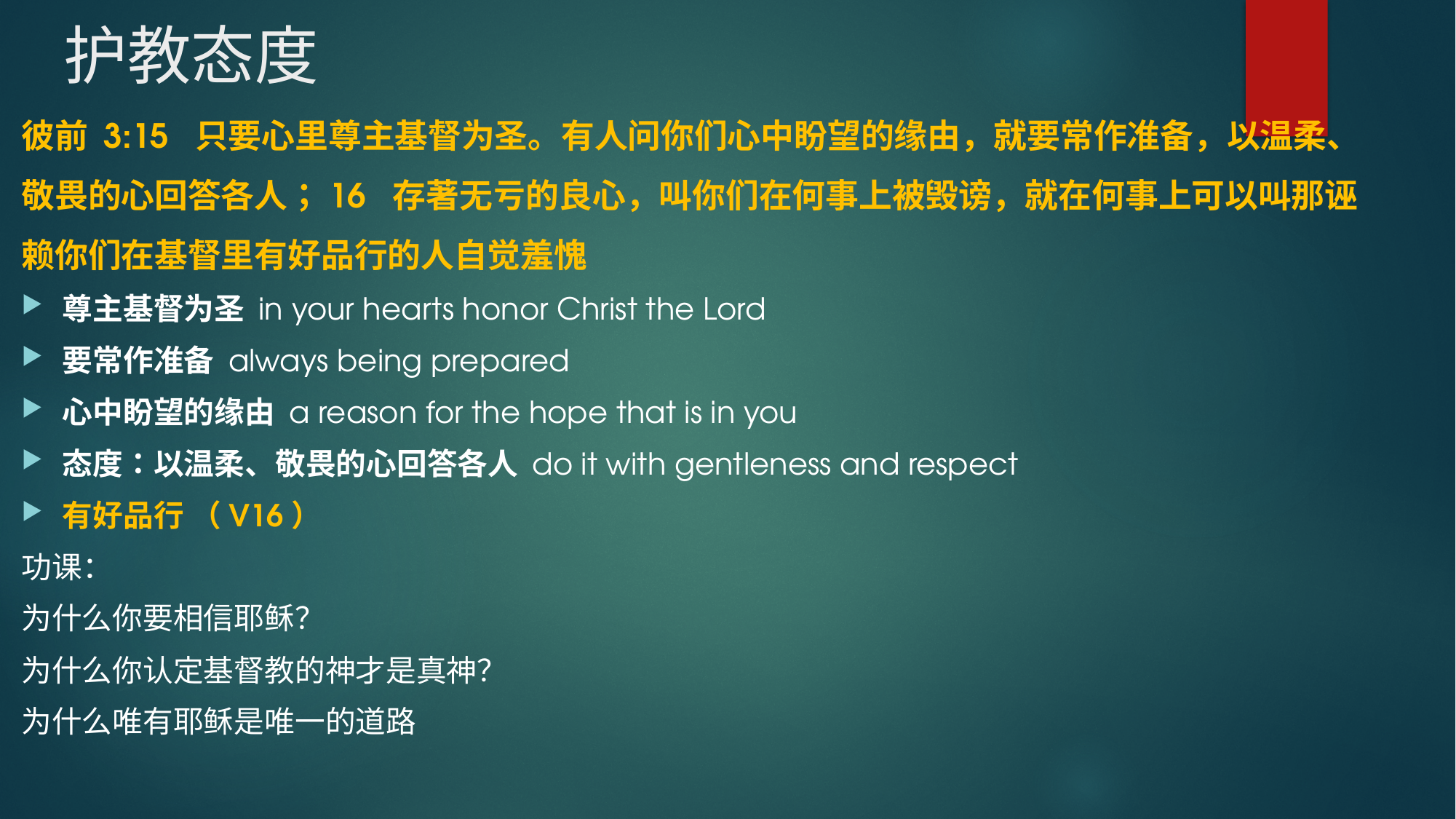

# 护教态度
彼前 3:15  只要心里尊主基督为圣。有人问你们心中盼望的缘由，就要常作准备，以温柔、敬畏的心回答各人；16  存著无亏的良心，叫你们在何事上被毁谤，就在何事上可以叫那诬赖你们在基督里有好品行的人自觉羞愧
尊主基督为圣 in your hearts honor Christ the Lord
要常作准备 always being prepared
心中盼望的缘由 a reason for the hope that is in you
态度：以温柔、敬畏的心回答各人 do it with gentleness and respect
有好品行 （V16）
功课：
为什么你要相信耶稣？
为什么你认定基督教的神才是真神？
为什么唯有耶稣是唯一的道路